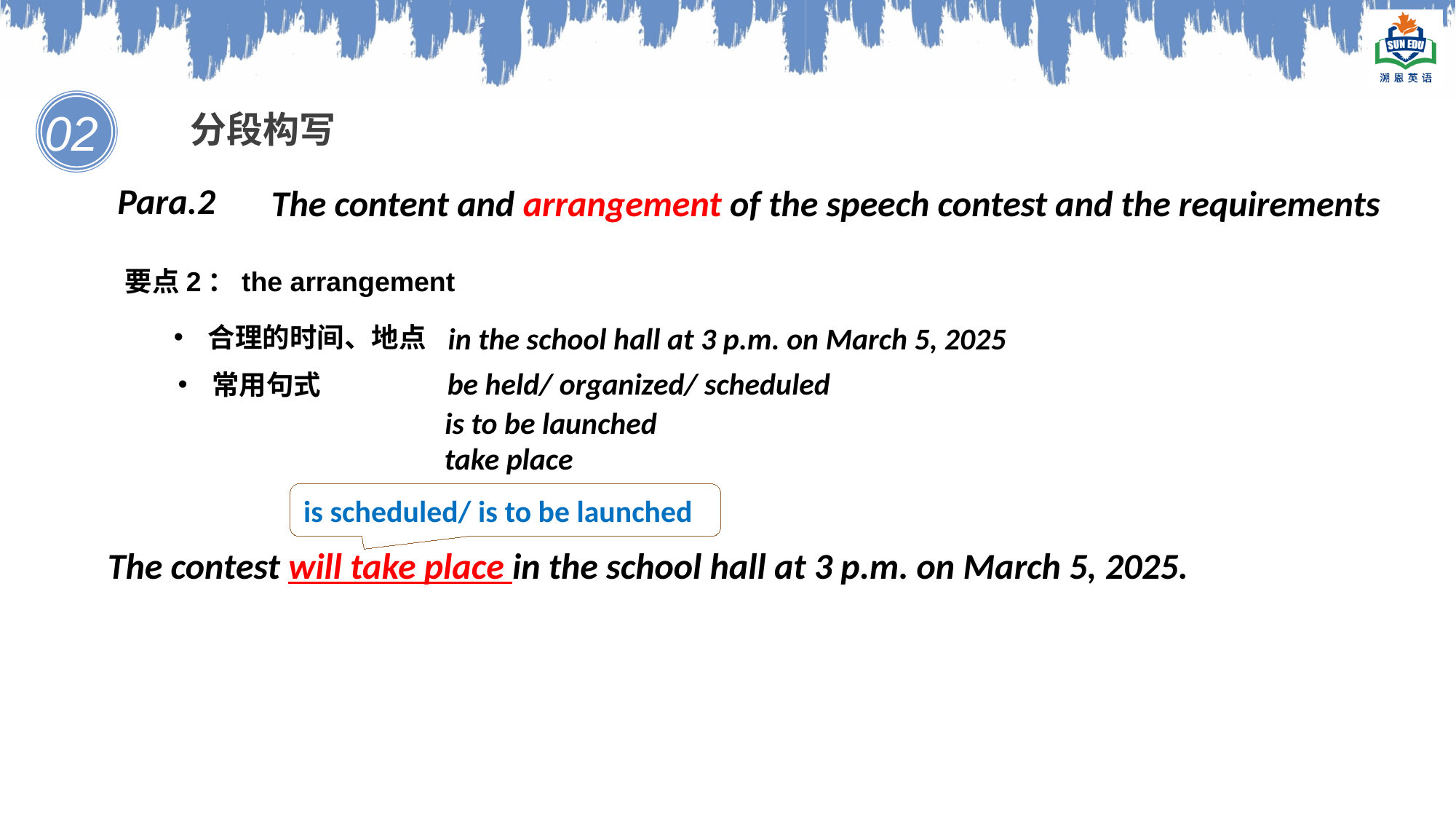

02
分段构写
Para.2
The content and arrangement of the speech contest and the requirements
要点2：the arrangement
in the school hall at 3 p.m. on March 5, 2025
合理的时间、地点
be held/ organized/ scheduled
常用句式
is to be launched
take place
is scheduled/ is to be launched
The contest will take place in the school hall at 3 p.m. on March 5, 2025.